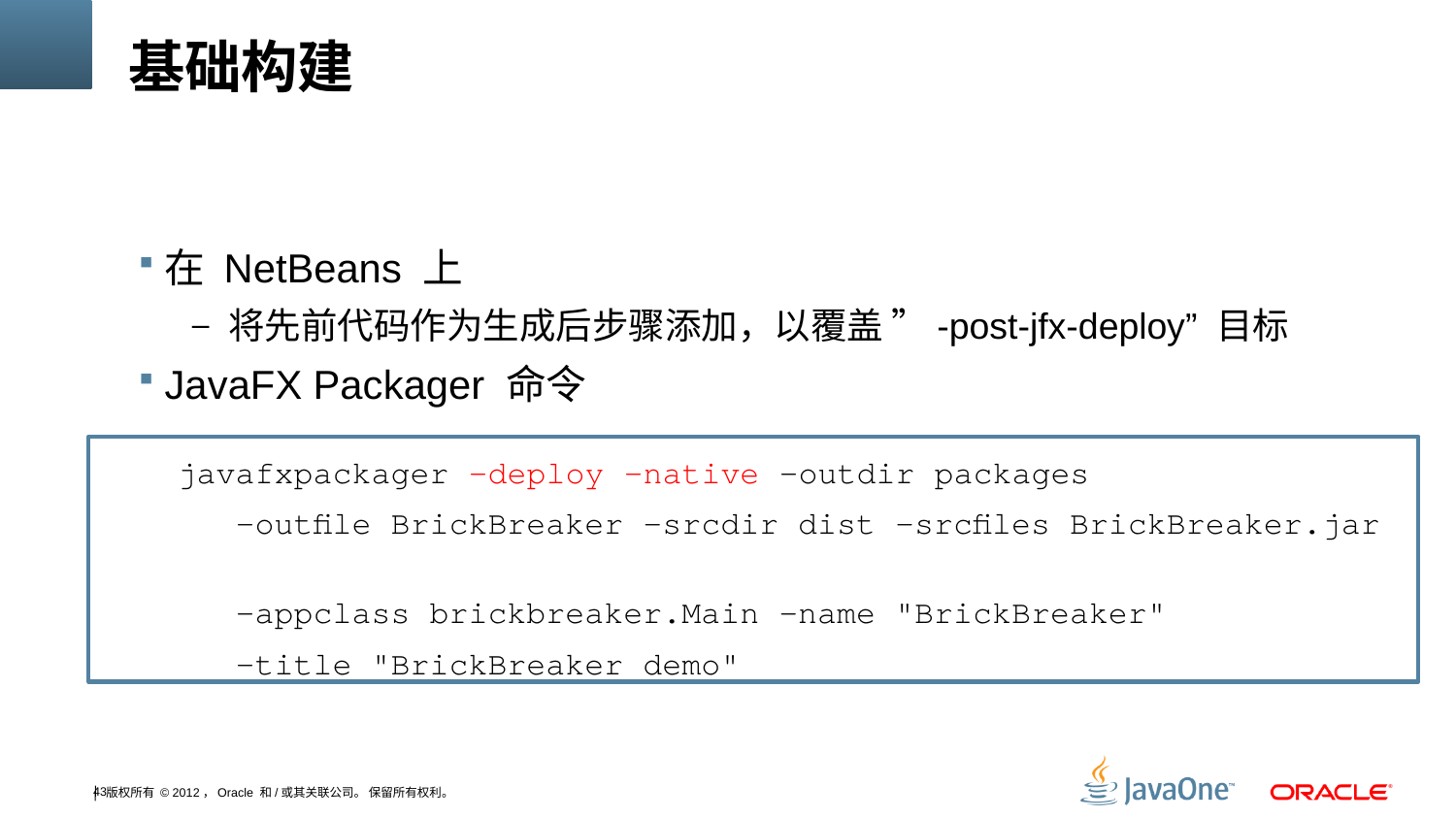

# 基础构建

在 NetBeans 上
将先前代码作为生成后步骤添加，以覆盖 ”-post-jfx-deploy” 目标
JavaFX Packager 命令

  javafxpackager -deploy -native -outdir packages
     -outfile BrickBreaker -srcdir dist -srcfiles BrickBreaker.jar
     -appclass brickbreaker.Main -name "BrickBreaker"
     -title "BrickBreaker demo"